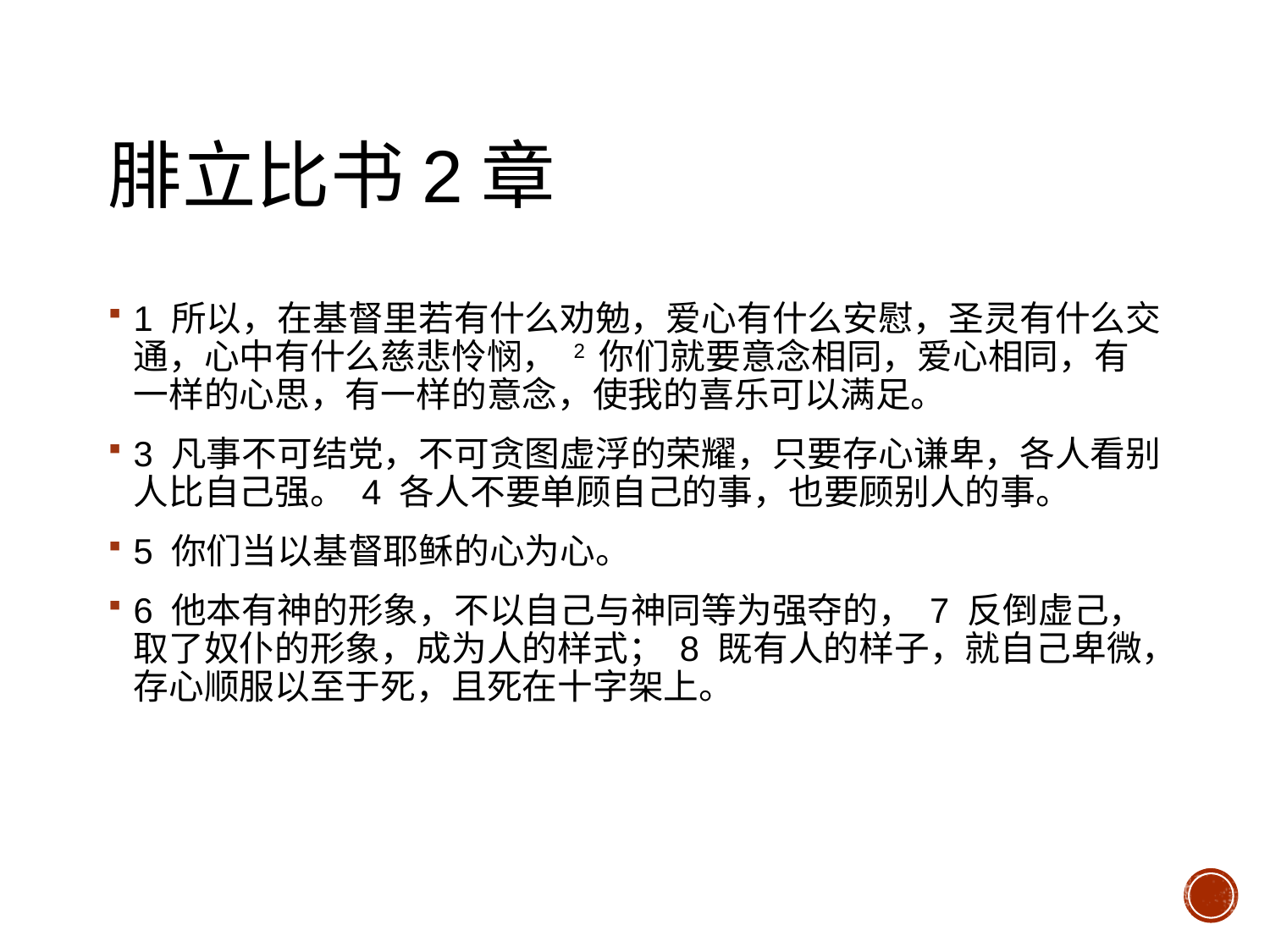

# 腓立比书2章
1 所以，在基督里若有什么劝勉，爱心有什么安慰，圣灵有什么交通，心中有什么慈悲怜悯， 2 你们就要意念相同，爱心相同，有一样的心思，有一样的意念，使我的喜乐可以满足。
3 凡事不可结党，不可贪图虚浮的荣耀，只要存心谦卑，各人看别人比自己强。 4 各人不要单顾自己的事，也要顾别人的事。
5 你们当以基督耶稣的心为心。
6 他本有神的形象，不以自己与神同等为强夺的， 7 反倒虚己，取了奴仆的形象，成为人的样式； 8 既有人的样子，就自己卑微，存心顺服以至于死，且死在十字架上。